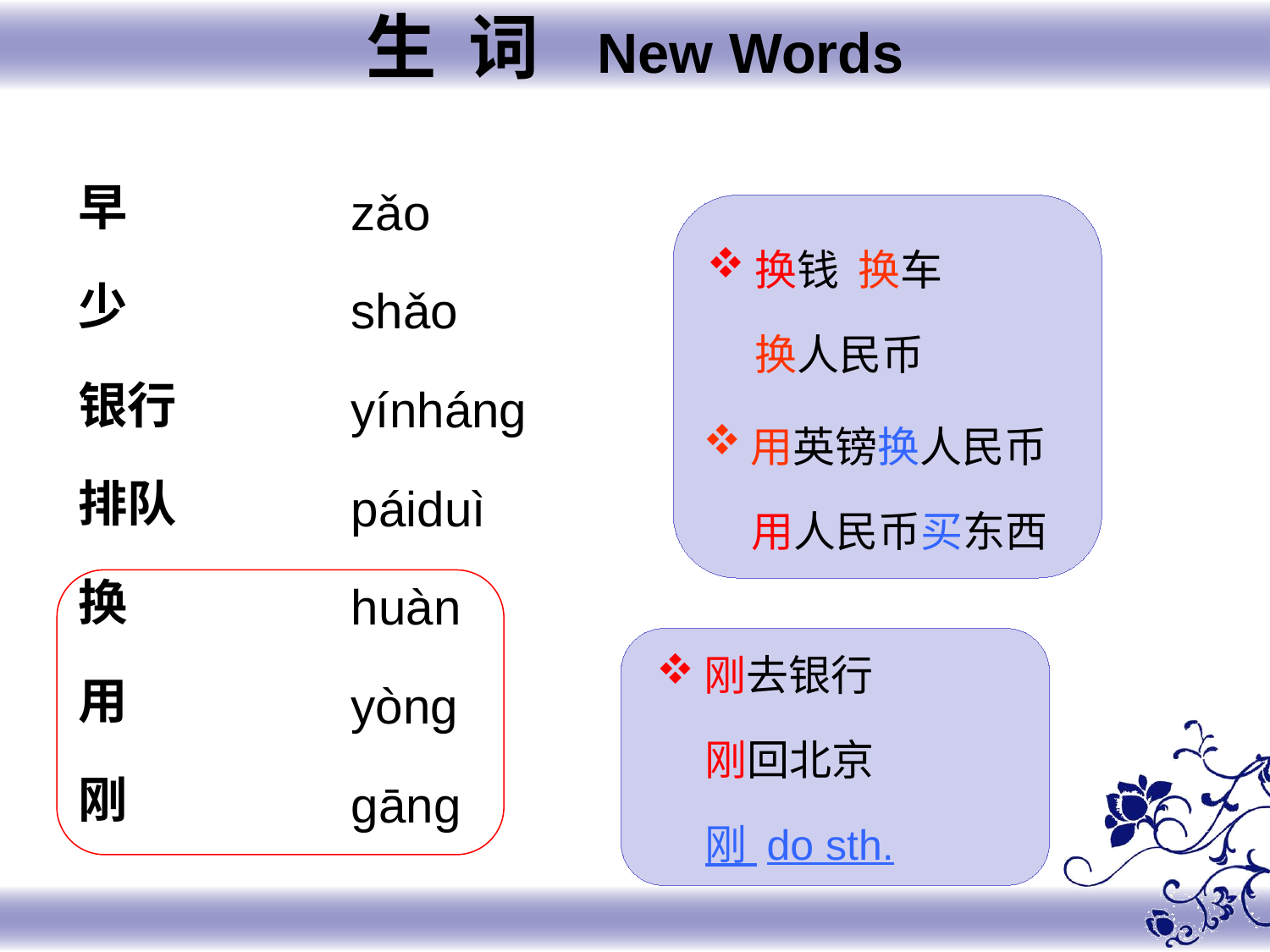

生  词   New Words
早
少
银行
排队
换
用
刚

zǎo
shǎo
yínhánɡ
páiduì
huàn
yònɡ
ɡānɡ

换钱  换车
    换人民币
用英镑换人民币
    用人民币买东西

刚去银行
    刚回北京
    刚 do sth.